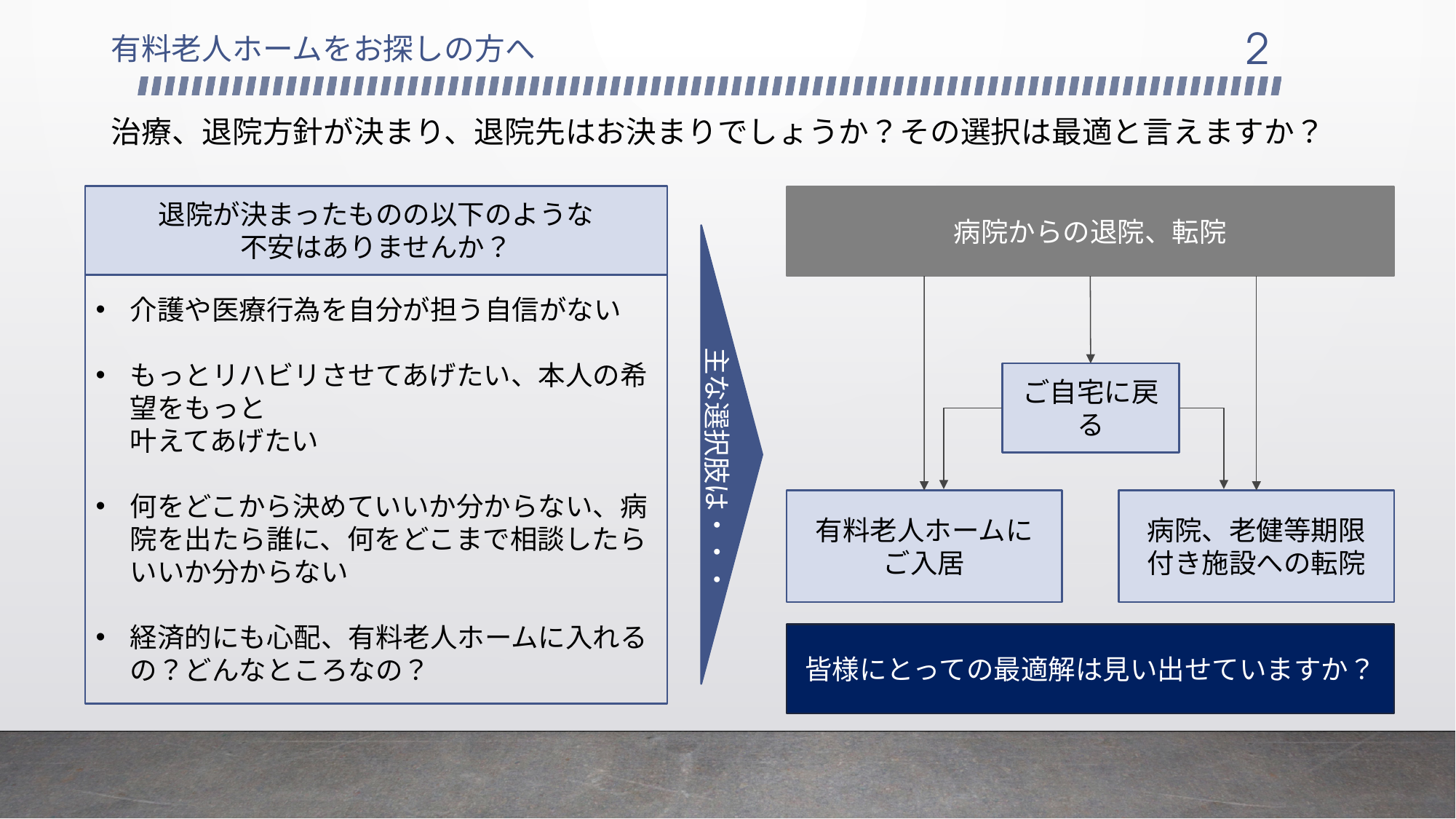

2
# 有料老人ホームをお探しの方へ
治療、退院方針が決まり、退院先はお決まりでしょうか？その選択は最適と言えますか？
退院が決まったものの以下のような
不安はありませんか？
病院からの退院、転院
主な選択肢は・・・
介護や医療行為を自分が担う自信がない

もっとリハビリさせてあげたい、本人の希望をもっと
叶えてあげたい

何をどこから決めていいか分からない、病院を出たら誰に、何をどこまで相談したらいいか分からない

経済的にも心配、有料老人ホームに入れるの？どんなところなの？
ご自宅に戻る

有料老人ホームに
ご入居
病院、老健等期限
付き施設への転院
皆様にとっての最適解は見い出せていますか？